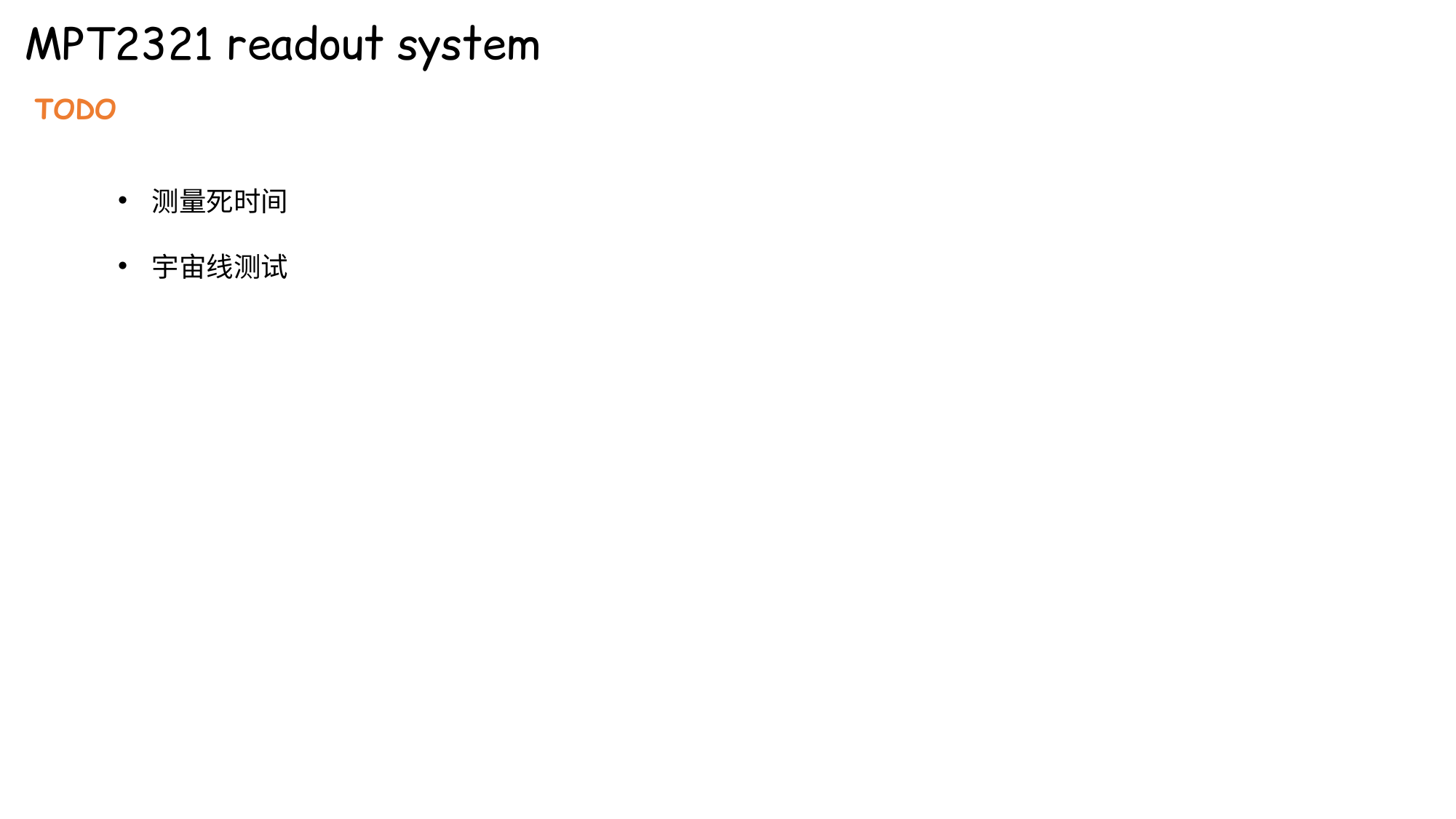

# MPT2321 readout system
TODO
测量死时间

宇宙线测试